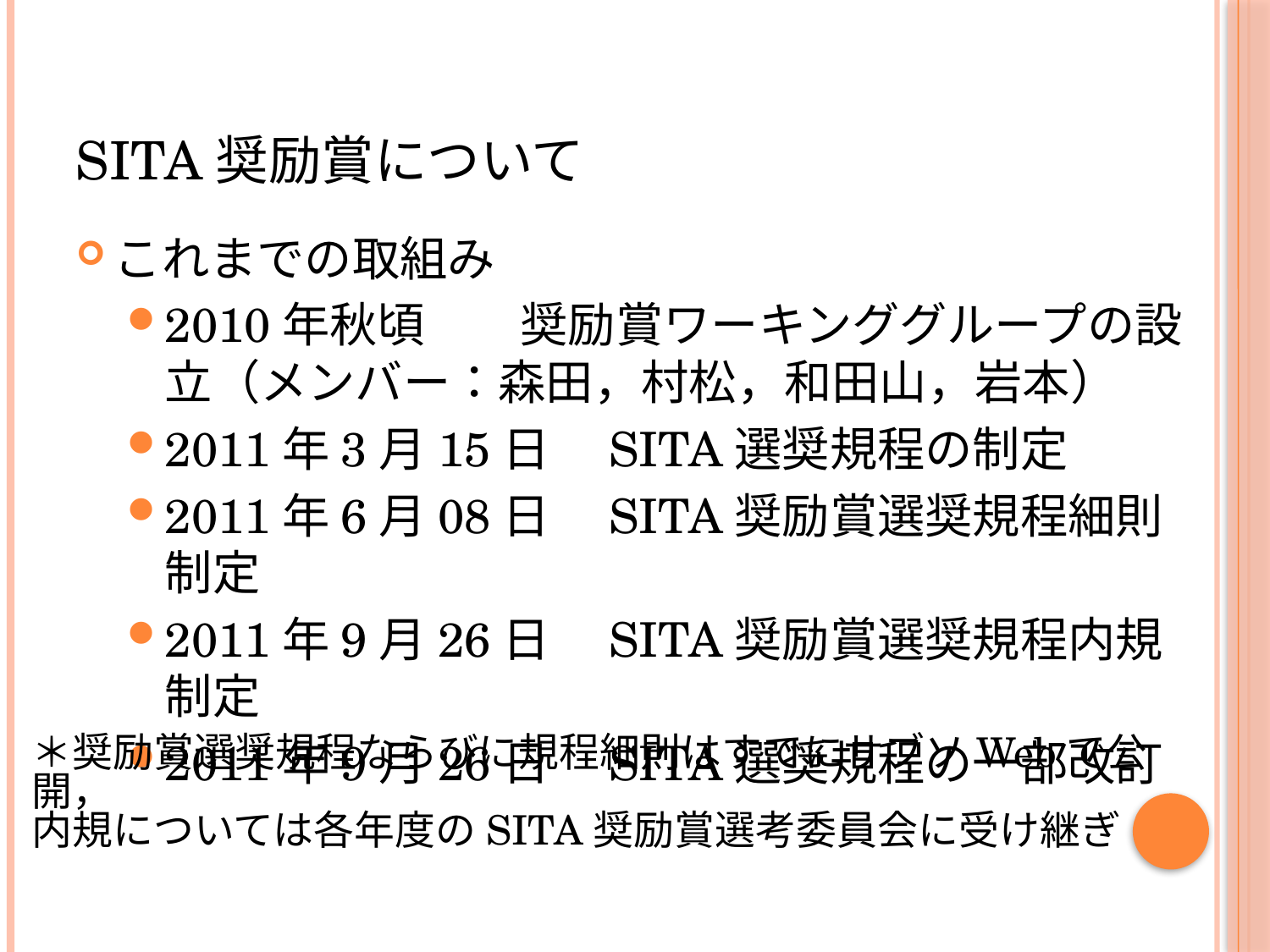

# SITA奨励賞について
これまでの取組み
2010年秋頃　　奨励賞ワーキンググループの設立（メンバー：森田，村松，和田山，岩本）
2011年3月15日　SITA選奨規程の制定
2011年6月08日　SITA奨励賞選奨規程細則制定
2011年9月26日　SITA奨励賞選奨規程内規制定
2011年9月26日　SITA選奨規程の一部改訂

＊奨励賞選奨規程ならびに規程細則はすでにサブソWebで公開，
内規については各年度のSITA奨励賞選考委員会に受け継ぎ